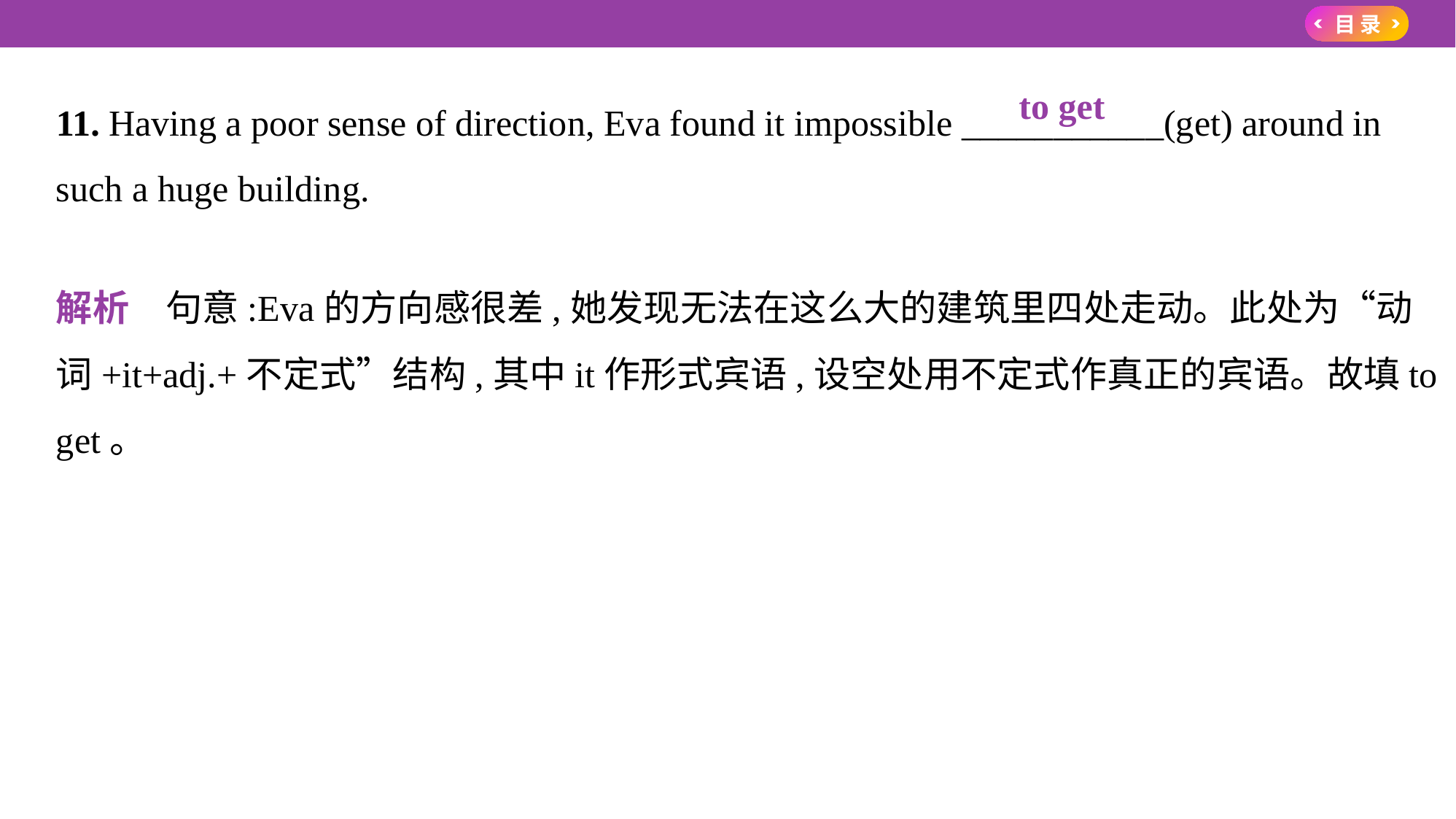

11. Having a poor sense of direction, Eva found it impossible ___________(get) around in
such a huge building.

解析　句意:Eva的方向感很差,她发现无法在这么大的建筑里四处走动。此处为“动
词+it+adj.+不定式”结构,其中it作形式宾语,设空处用不定式作真正的宾语。故填to
get。
　to get